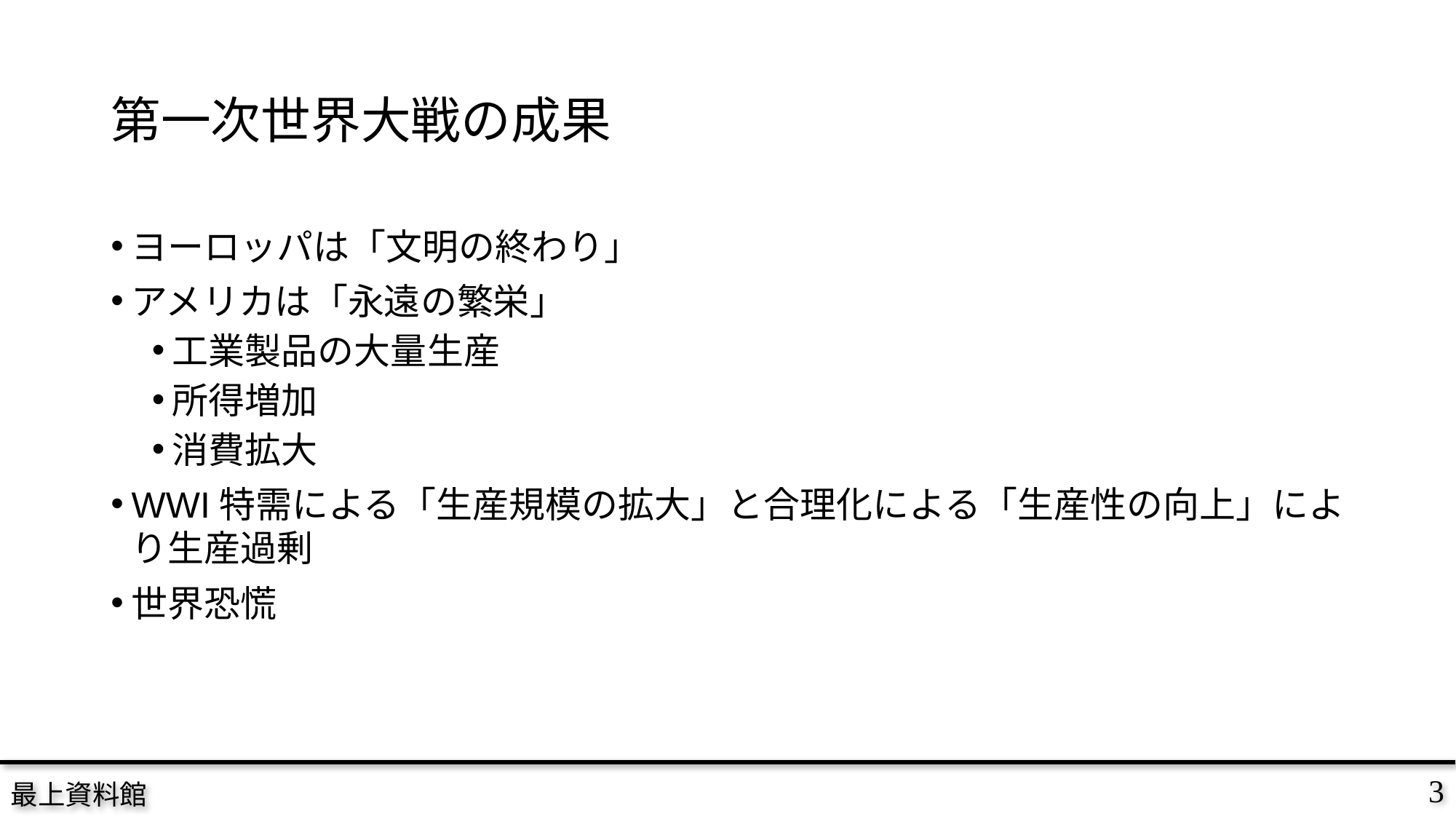

# 第一次世界大戦の成果
ヨーロッパは「文明の終わり」
アメリカは「永遠の繁栄」
工業製品の大量生産
所得増加
消費拡大
WWI特需による「生産規模の拡大」と合理化による「生産性の向上」により生産過剰
世界恐慌